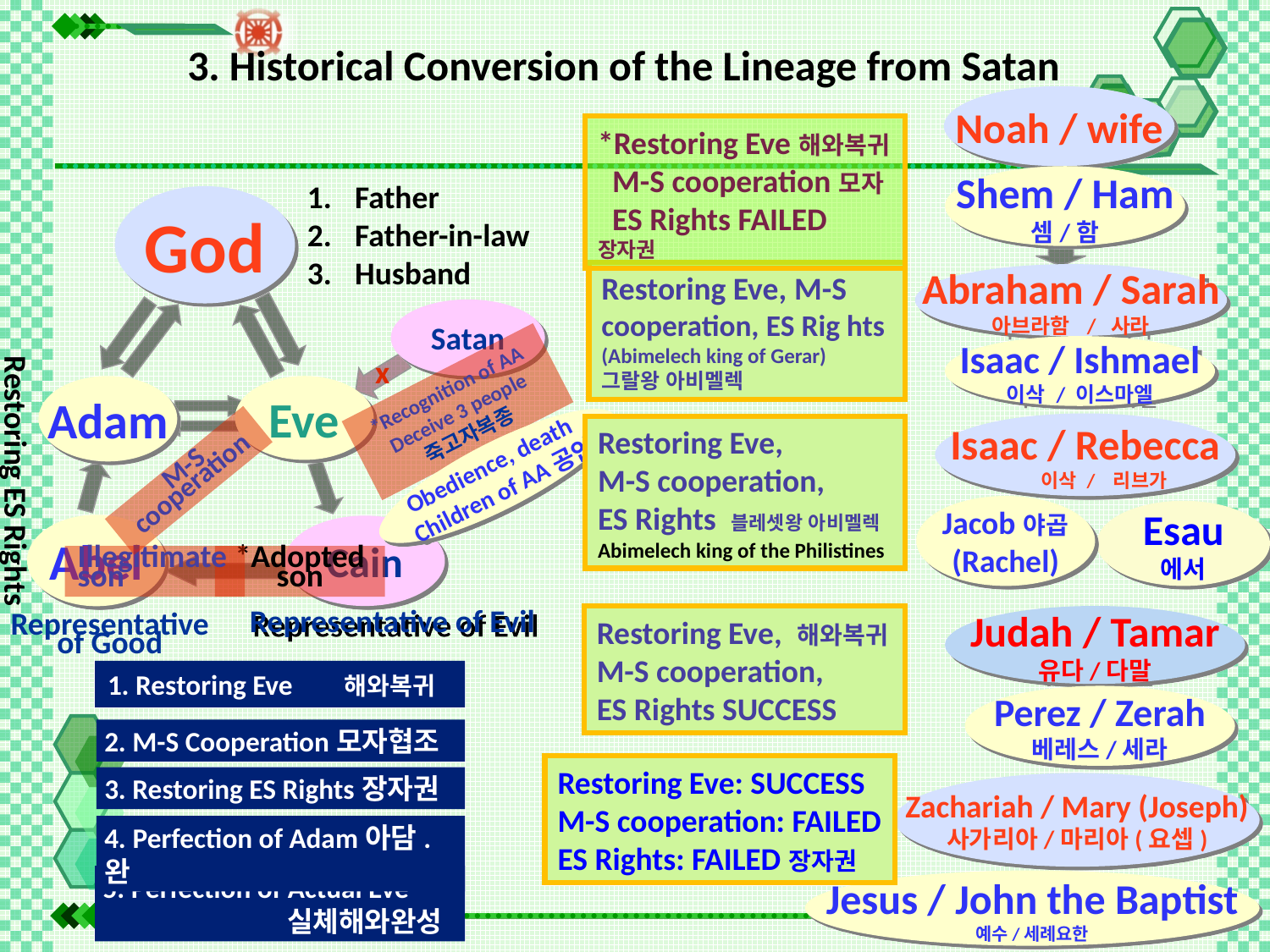

3. Historical Conversion of the Lineage from Satan
Noah / wife
*Restoring Eve해와복귀
  M-S cooperation모자
  ES Rights FAILED장자권
Shem / Ham
셈/함
Father
Father-in-law
Husband
God

Restoring Eve, M-S cooperation, ES Rig hts (Abimelech king of Gerar)
그랄왕 아비멜렉
Abraham / Sarah
아브라함  /  사라
Satan

Isaac / Ishmael
이삭 / 이스마엘
x
Restoring ES Rights

*Recognition of AA
Deceive 3 people
죽고자복종
Adam
Eve
Adam

Isaac / Rebecca
      이삭 /   리브가
Restoring Eve,
M-S cooperation,
ES Rights  블레셋왕 아비멜렉
Abimelech king of the Philistines

Obedience, death
Children of AA공인
 M-S cooperation

Jacob야곱
(Rachel)
Esau
에서
Abel
Cain
Illegitimate son
*Adopted son

Representative of Evil
Restoring Eve, 해와복귀
M-S cooperation,
ES Rights SUCCESS
Judah / Tamar
유다/다말
Representative of Good
1. Restoring Eve       해와복귀
Perez / Zerah
베레스/세라
2. M-S Cooperation모자협조
Restoring Eve: SUCCESS
M-S cooperation: FAILED
ES Rights: FAILED장자권
3. Restoring ES Rights장자권
Zachariah / Mary (Joseph)
사가리아/마리아(요셉)
4. Perfection of Adam아담.완
5. Perfection of Actual Eve
                            실체해와완성
Jesus / John the Baptist
예수/세례요한